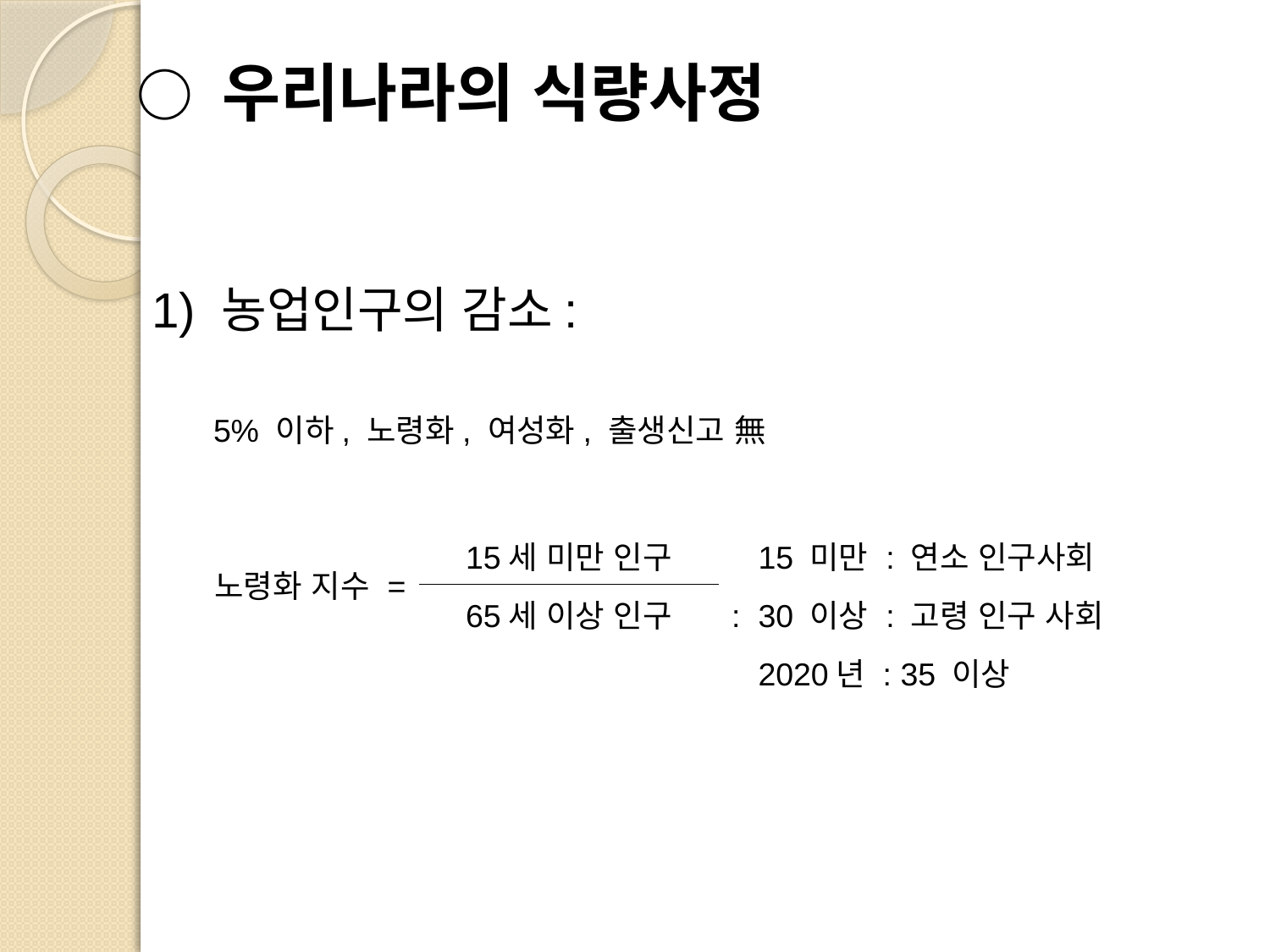

○ 우리나라의 식량사정

     1) 농업인구의 감소:

              5% 이하, 노령화, 여성화, 출생신고 無

| 노령화 지수 = | 15세 미만 인구 | 15 미만 : 연소 인구사회 |
| --- | --- | --- |
|  | 65세 이상 인구 | : 30 이상 : 고령 인구 사회 |
|  |  | 2020년 : 35 이상 |